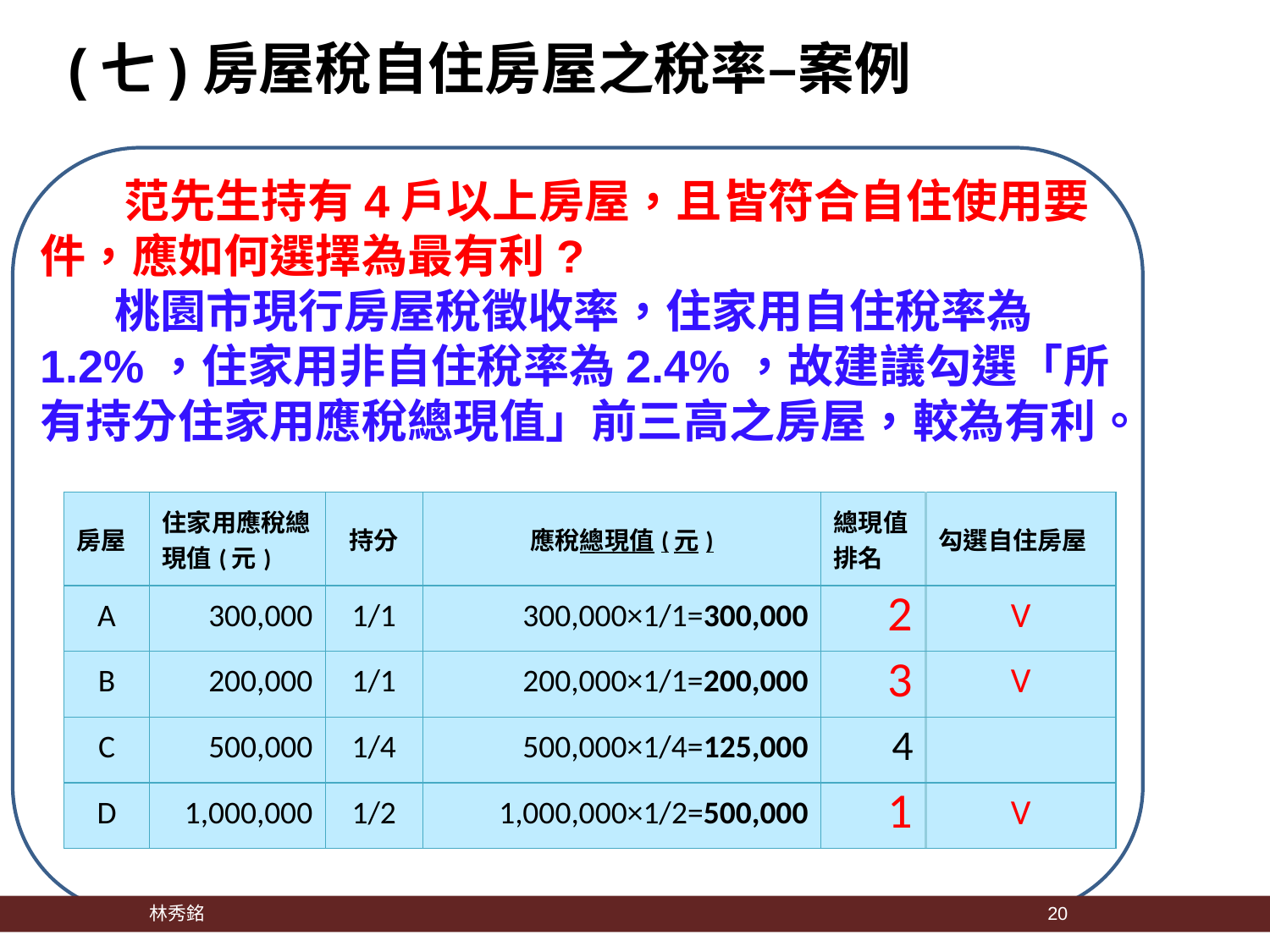

(七)房屋稅自住房屋之稅率–案例

       范先生持有4戶以上房屋，且皆符合自住使用要
件，應如何選擇為最有利? 
     桃園市現行房屋稅徵收率，住家用自住稅率為1.2%，住家用非自住稅率為2.4%，故建議勾選「所有持分住家用應稅總現值」前三高之房屋，較為有利。
| 房屋 | 住家用應稅總現值(元) | 持分 | 應稅總現值(元) | 總現值排名 | 勾選自住房屋 |
| --- | --- | --- | --- | --- | --- |
| A | 300,000 | 1/1 | 300,000×1/1=300,000 | 2 | V |
| B | 200,000 | 1/1 | 200,000×1/1=200,000 | 3 | V |
| C | 500,000 | 1/4 | 500,000×1/4=125,000 | 4 |  |
| D | 1,000,000 | 1/2 | 1,000,000×1/2=500,000 | 1 | V |
                                 林秀銘
20